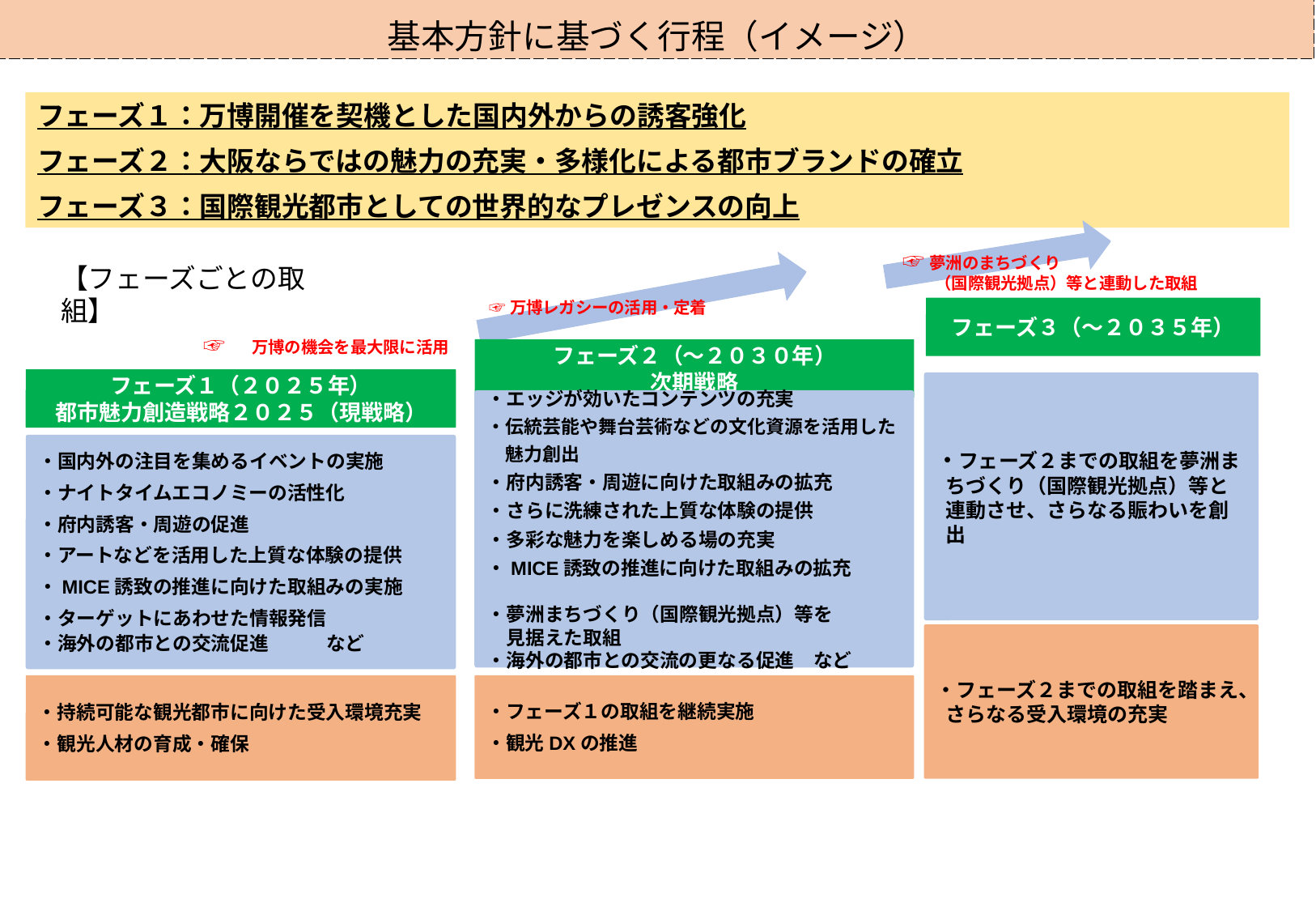

基本方針に基づく行程（イメージ）
フェーズ１：万博開催を契機とした国内外からの誘客強化
フェーズ２：大阪ならではの魅力の充実・多様化による都市ブランドの確立
フェーズ３：国際観光都市としての世界的なプレゼンスの向上

☞夢洲のまちづくり
　　（国際観光拠点）等と連動した取組
【フェーズごとの取組】
☞万博レガシーの活用・定着
フェーズ３（～２０３５年）
☞　万博の機会を最大限に活用
フェーズ２（～２０３０年）
次期戦略
フェーズ１（２０２５年）
都市魅力創造戦略２０２５（現戦略）
・フェーズ２までの取組を夢洲まちづくり（国際観光拠点）等と連動させ、さらなる賑わいを創出
・エッジが効いたコンテンツの充実
・伝統芸能や舞台芸術などの文化資源を活用した
　魅力創出
・府内誘客・周遊に向けた取組みの拡充
・さらに洗練された上質な体験の提供
・多彩な魅力を楽しめる場の充実
・MICE誘致の推進に向けた取組みの拡充
・夢洲まちづくり（国際観光拠点）等を
　見据えた取組
・海外の都市との交流の更なる促進　など
・国内外の注目を集めるイベントの実施
・ナイトタイムエコノミーの活性化
・府内誘客・周遊の促進
・アートなどを活用した上質な体験の提供
・MICE誘致の推進に向けた取組みの実施
・ターゲットにあわせた情報発信
・海外の都市との交流促進　　　　など
・フェーズ２までの取組を踏まえ、さらなる受入環境の充実
・持続可能な観光都市に向けた受入環境充実
・観光人材の育成・確保
・フェーズ１の取組を継続実施
・観光DXの推進